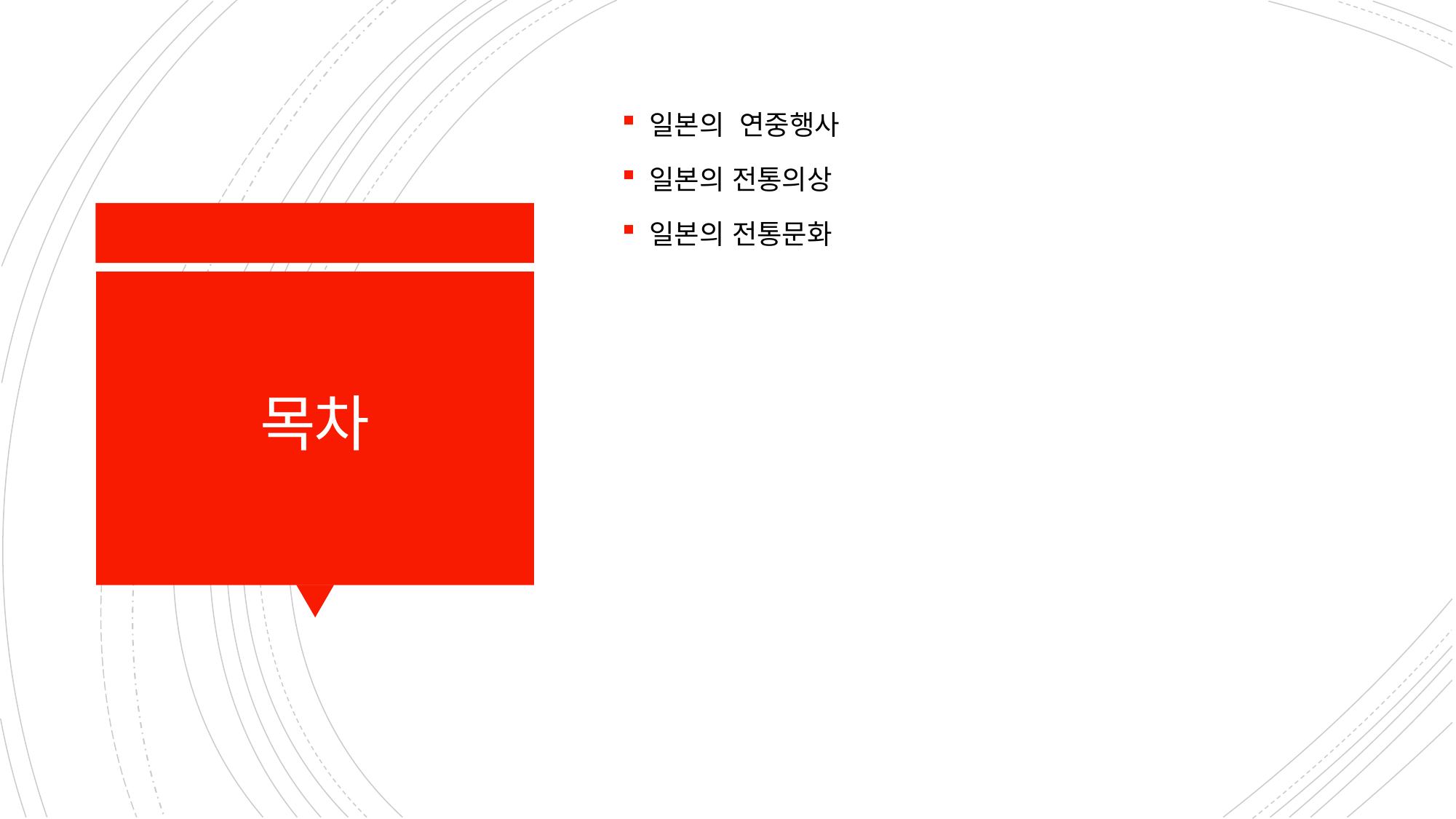

일본의  연중행사
일본의 전통의상
일본의 전통문화
# 목차